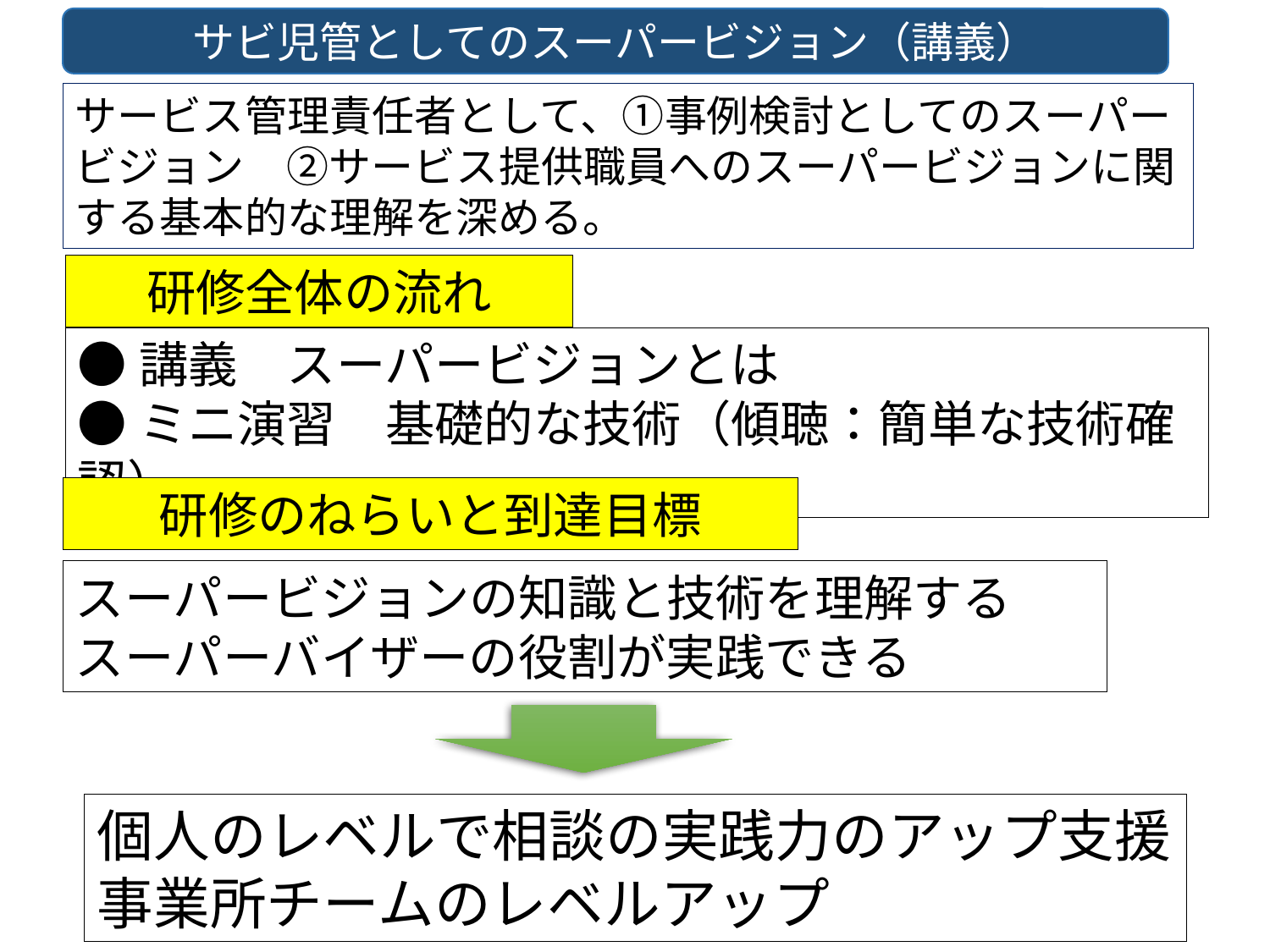

サビ児管としてのスーパービジョン（講義）
サービス管理責任者として、①事例検討としてのスーパービジョン　②サービス提供職員へのスーパービジョンに関する基本的な理解を深める。
研修全体の流れ
●講義　スーパービジョンとは
●ミニ演習　基礎的な技術（傾聴：簡単な技術確認）
研修のねらいと到達目標
スーパービジョンの知識と技術を理解する
スーパーバイザーの役割が実践できる

個人のレベルで相談の実践力のアップ支援事業所チームのレベルアップ